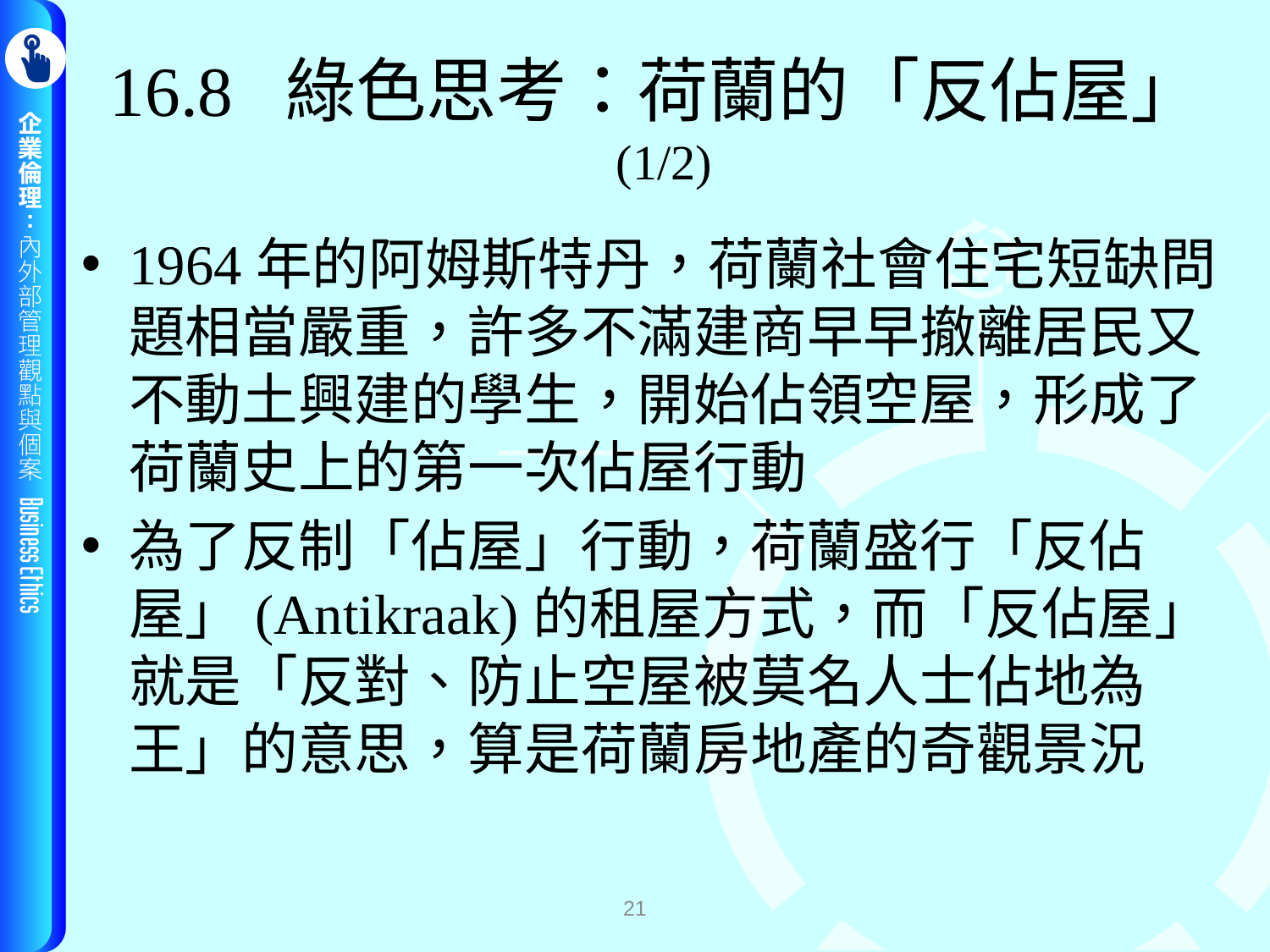

# 16.8  綠色思考：荷蘭的「反佔屋」(1/2)
1964年的阿姆斯特丹，荷蘭社會住宅短缺問題相當嚴重，許多不滿建商早早撤離居民又不動土興建的學生，開始佔領空屋，形成了荷蘭史上的第一次佔屋行動
為了反制「佔屋」行動，荷蘭盛行「反佔屋」(Antikraak)的租屋方式，而「反佔屋」就是「反對、防止空屋被莫名人士佔地為王」的意思，算是荷蘭房地產的奇觀景況
21